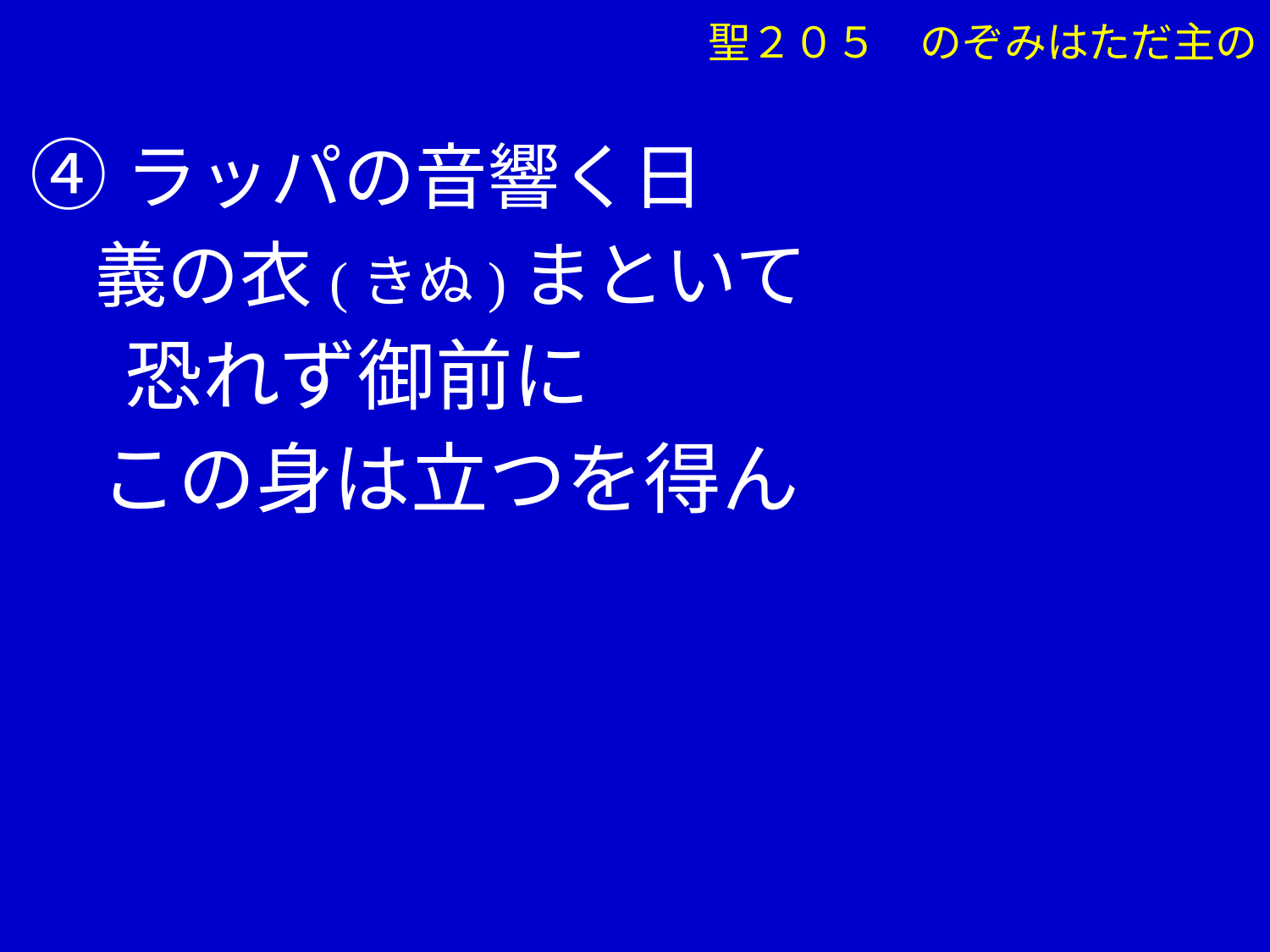

聖２０５　のぞみはただ主の
 ④ラッパの音響く日
    義の衣(きぬ)まといて
　  恐れず御前に
    この身は立つを得ん